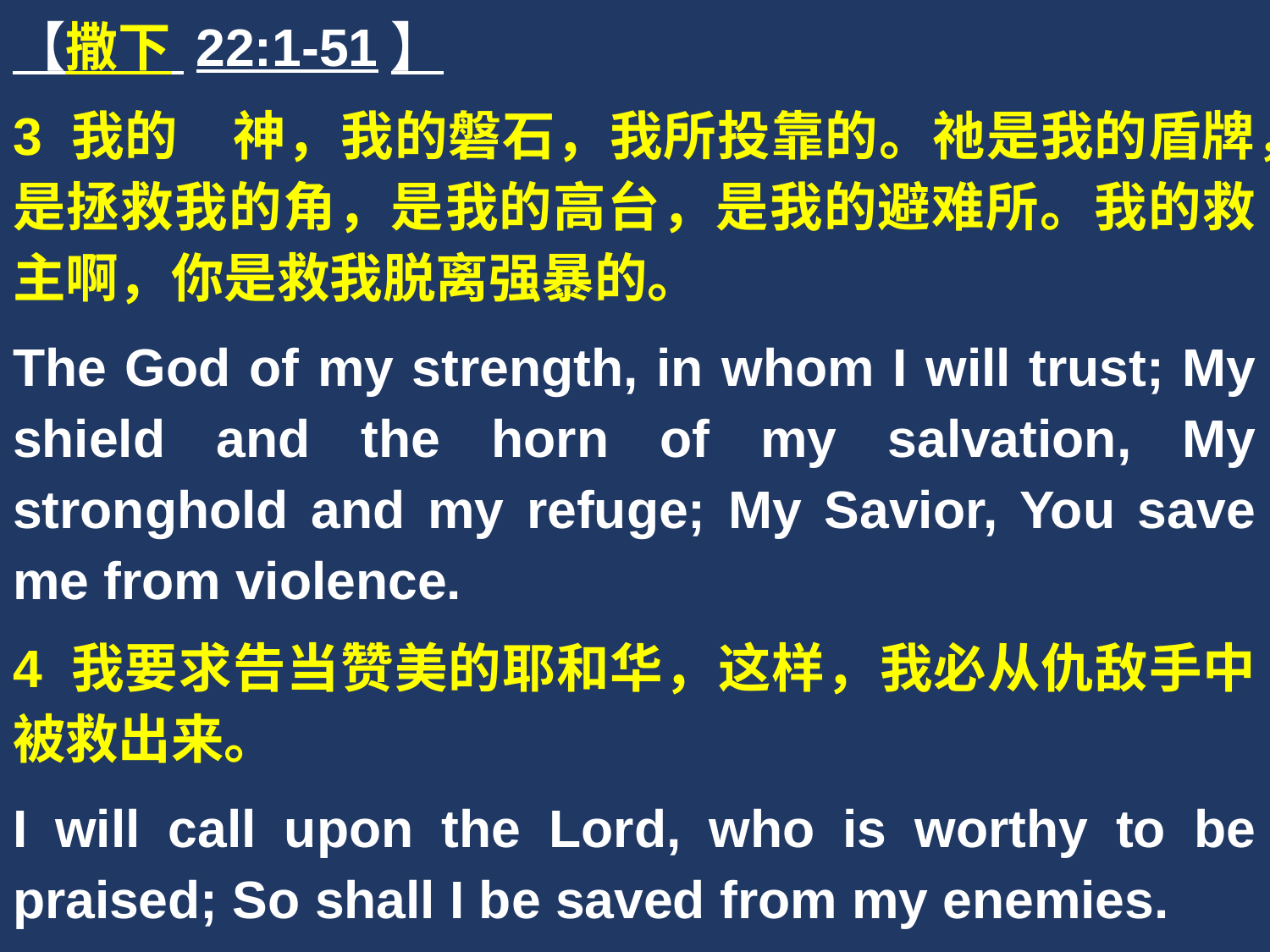

【撒下 22:1-51】
3 我的　神，我的磐石，我所投靠的。祂是我的盾牌，是拯救我的角，是我的高台，是我的避难所。我的救主啊，你是救我脱离强暴的。
The God of my strength, in whom I will trust; My shield and the horn of my salvation, My stronghold and my refuge; My Savior, You save me from violence.
4 我要求告当赞美的耶和华，这样，我必从仇敌手中被救出来。
I will call upon the Lord, who is worthy to be praised; So shall I be saved from my enemies.